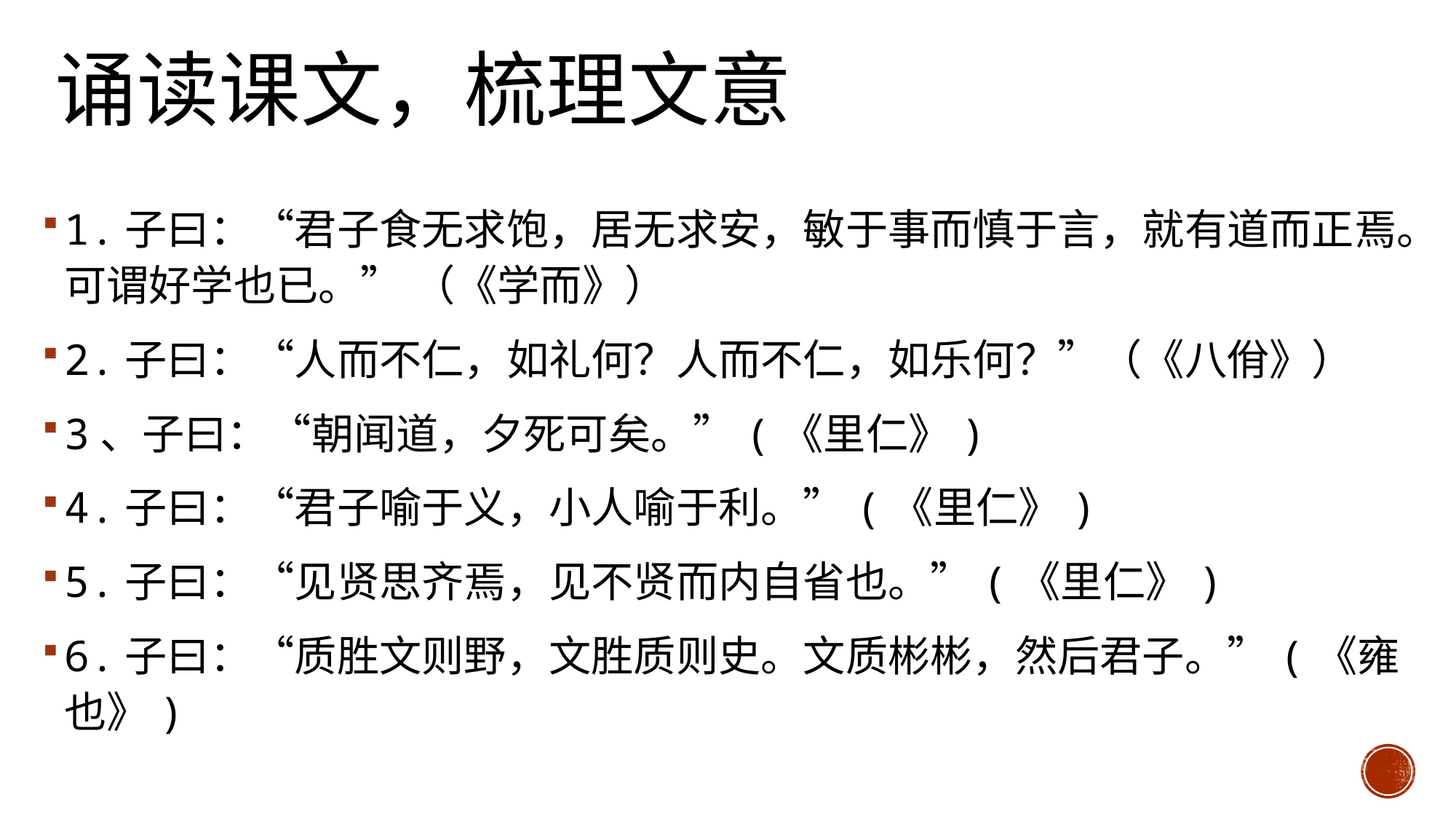

# 诵读课文，梳理文意
1.子曰：“君子食无求饱，居无求安，敏于事而慎于言，就有道而正焉。可谓好学也已。” （《学而》）
2.子曰：“人而不仁，如礼何？人而不仁，如乐何？”（《八佾》）
3、子曰：“朝闻道，夕死可矣。”(《里仁》)
4.子曰：“君子喻于义，小人喻于利。”(《里仁》)
5.子曰：“见贤思齐焉，见不贤而内自省也。”(《里仁》)
6.子曰：“质胜文则野，文胜质则史。文质彬彬，然后君子。”(《雍也》)